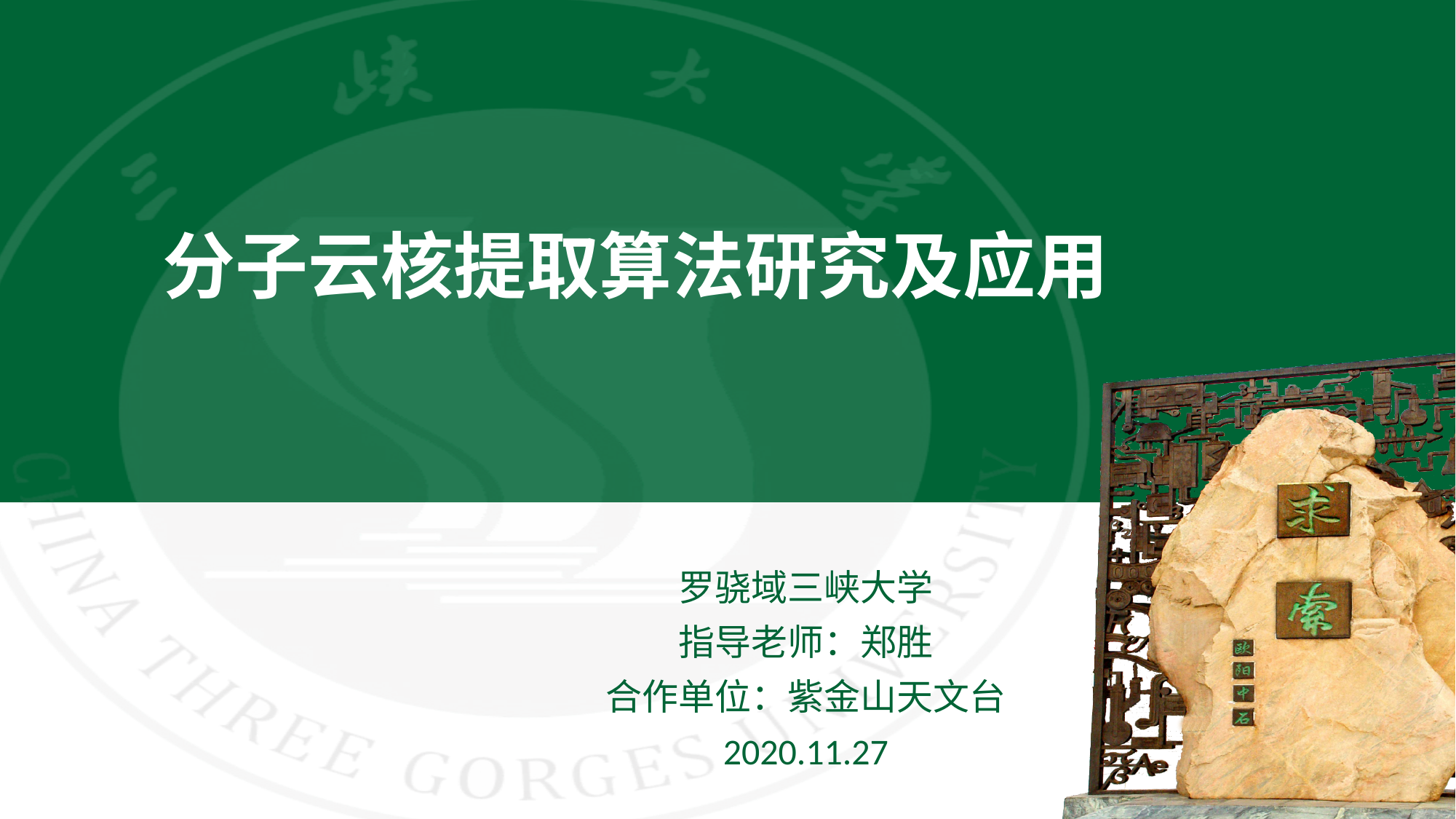

# 分子云核提取算法研究及应用
罗骁域三峡大学
指导老师：郑胜
合作单位：紫金山天文台
2020.11.27